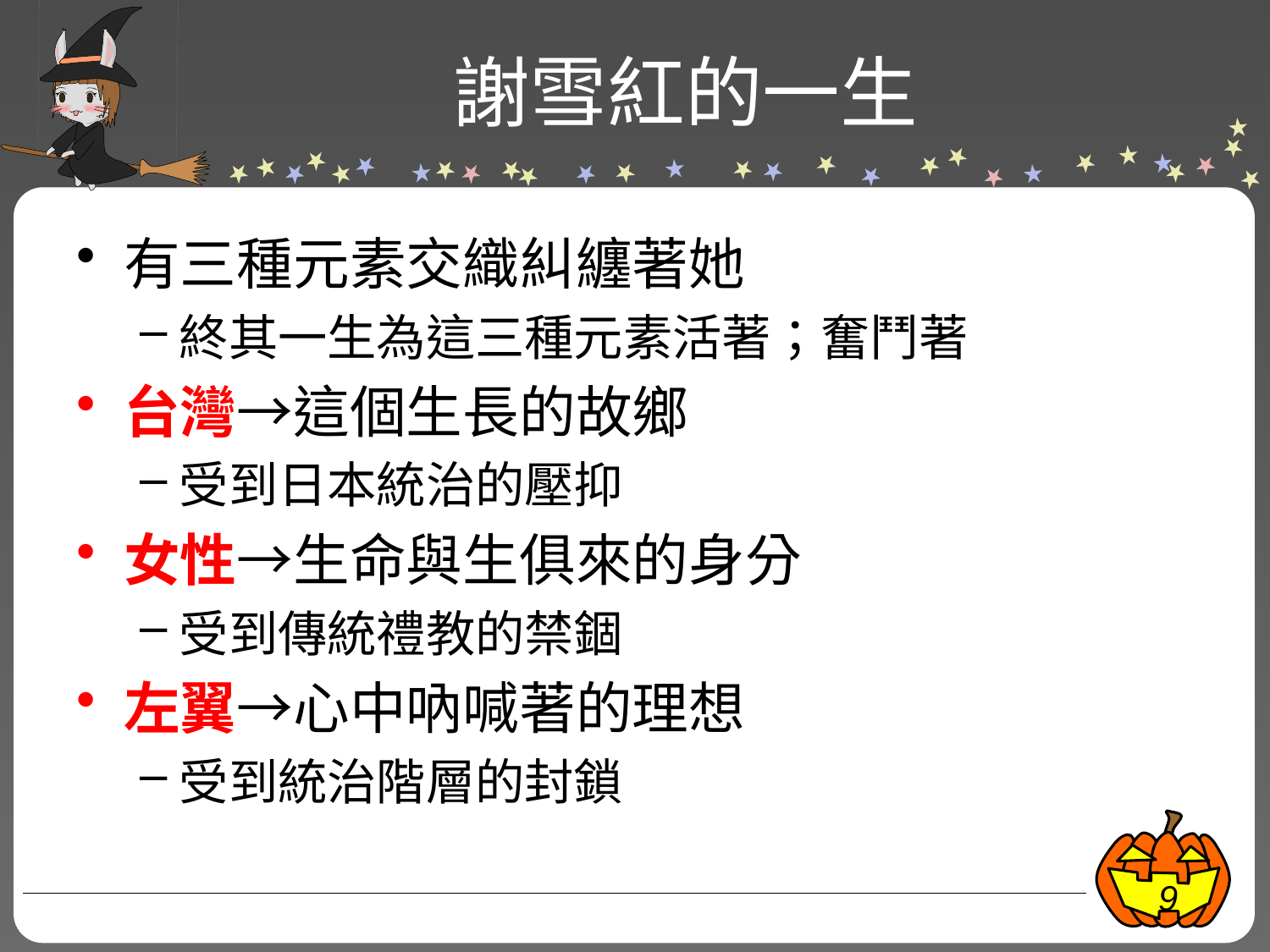

# 謝雪紅的一生
有三種元素交織糾纏著她
終其一生為這三種元素活著；奮鬥著
台灣→這個生長的故鄉
受到日本統治的壓抑
女性→生命與生俱來的身分
受到傳統禮教的禁錮
左翼→心中吶喊著的理想
受到統治階層的封鎖
9